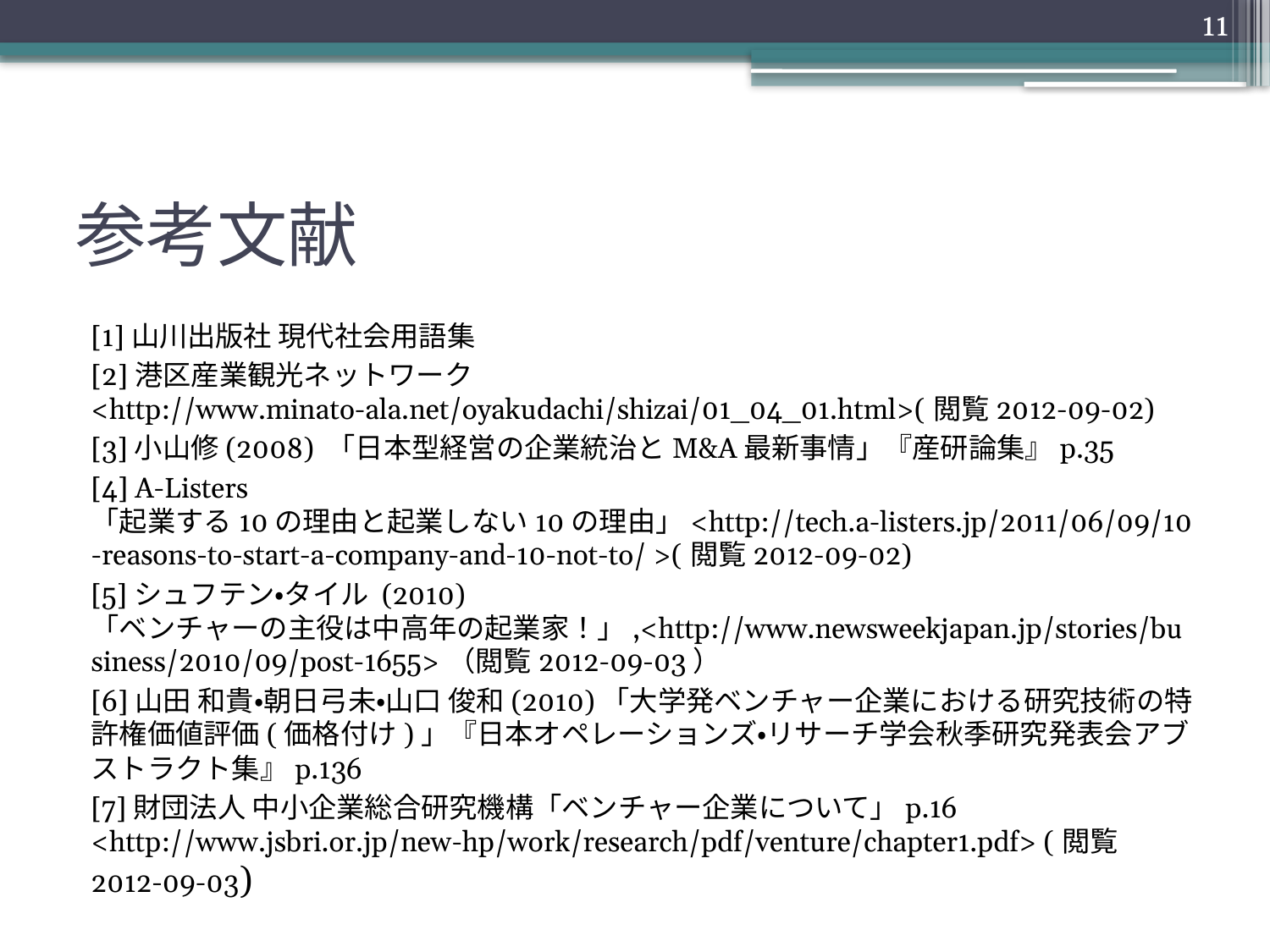

11
# 参考文献
[1]山川出版社 現代社会用語集
[2]港区産業観光ネットワーク <http://www.minato-ala.net/oyakudachi/shizai/01_04_01.html>(閲覧2012-09-02)
[3]小山修(2008) 「日本型経営の企業統治とM&A最新事情」『産研論集』p.35
[4] A-Listers 「起業する10の理由と起業しない10の理由」<http://tech.a-listers.jp/2011/06/09/10-reasons-to-start-a-company-and-10-not-to/ >(閲覧2012-09-02)
[5]シュフテン・タイル (2010) 「ベンチャーの主役は中高年の起業家！」,<http://www.newsweekjapan.jp/stories/business/2010/09/post-1655>（閲覧2012-09-03）
[6]山田 和貴・朝日弓未・山口 俊和(2010)「大学発ベンチャー企業における研究技術の特許権価値評価(価格付け)」『日本オペレーションズ・リサーチ学会秋季研究発表会アブストラクト集』p.136
[7]財団法人 中小企業総合研究機構「ベンチャー企業について」p.16 <http://www.jsbri.or.jp/new-hp/work/research/pdf/venture/chapter1.pdf> (閲覧2012-09-03)